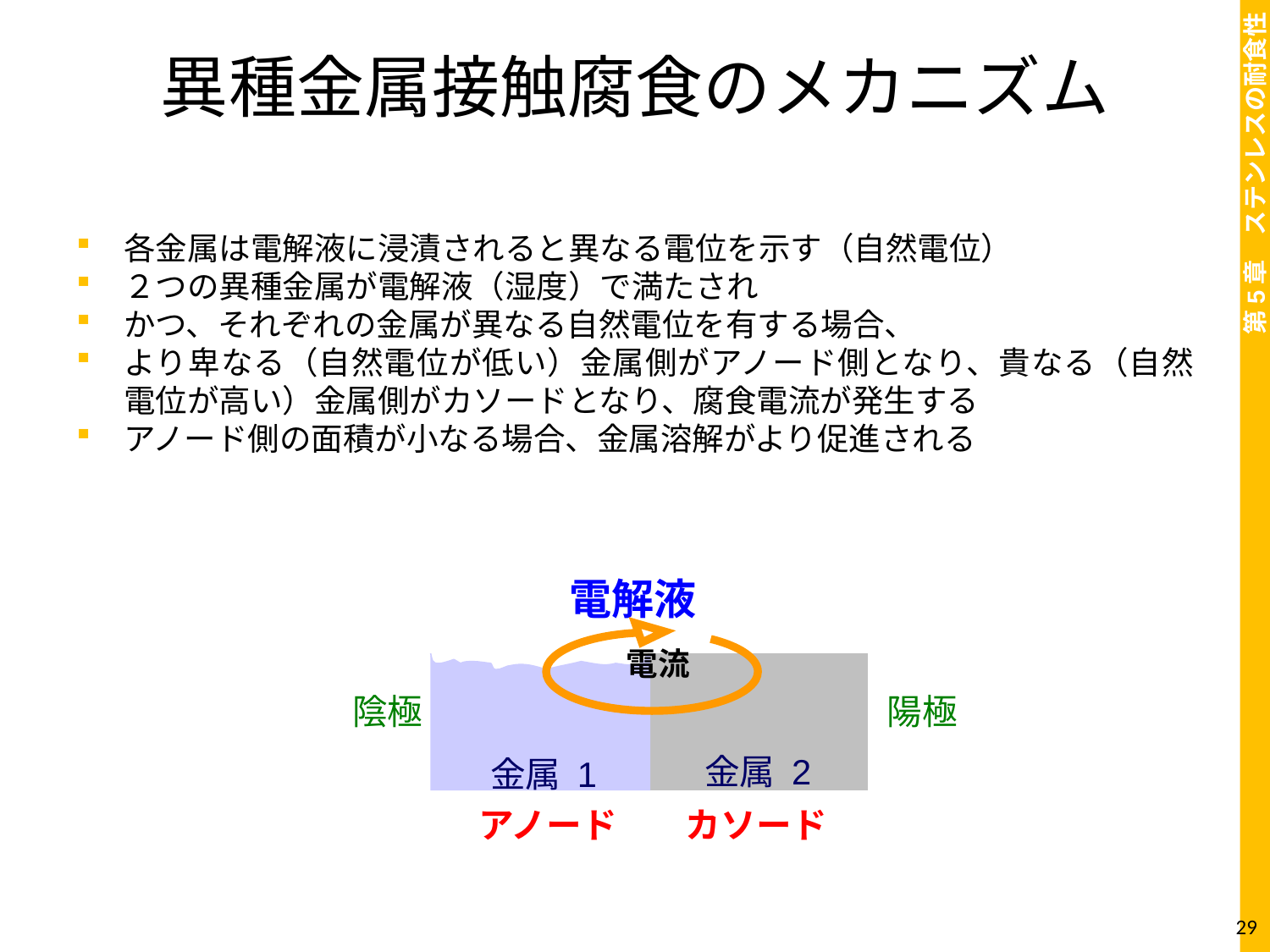

# 異種金属接触腐食のメカニズム
各金属は電解液に浸漬されると異なる電位を示す（自然電位）
２つの異種金属が電解液（湿度）で満たされ
かつ、それぞれの金属が異なる自然電位を有する場合、
より卑なる（自然電位が低い）金属側がアノード側となり、貴なる（自然電位が高い）金属側がカソードとなり、腐食電流が発生する
アノード側の面積が小なる場合、金属溶解がより促進される
電解液

電流

陰極
陽極
金属 2
金属 1
アノード
カソード
29